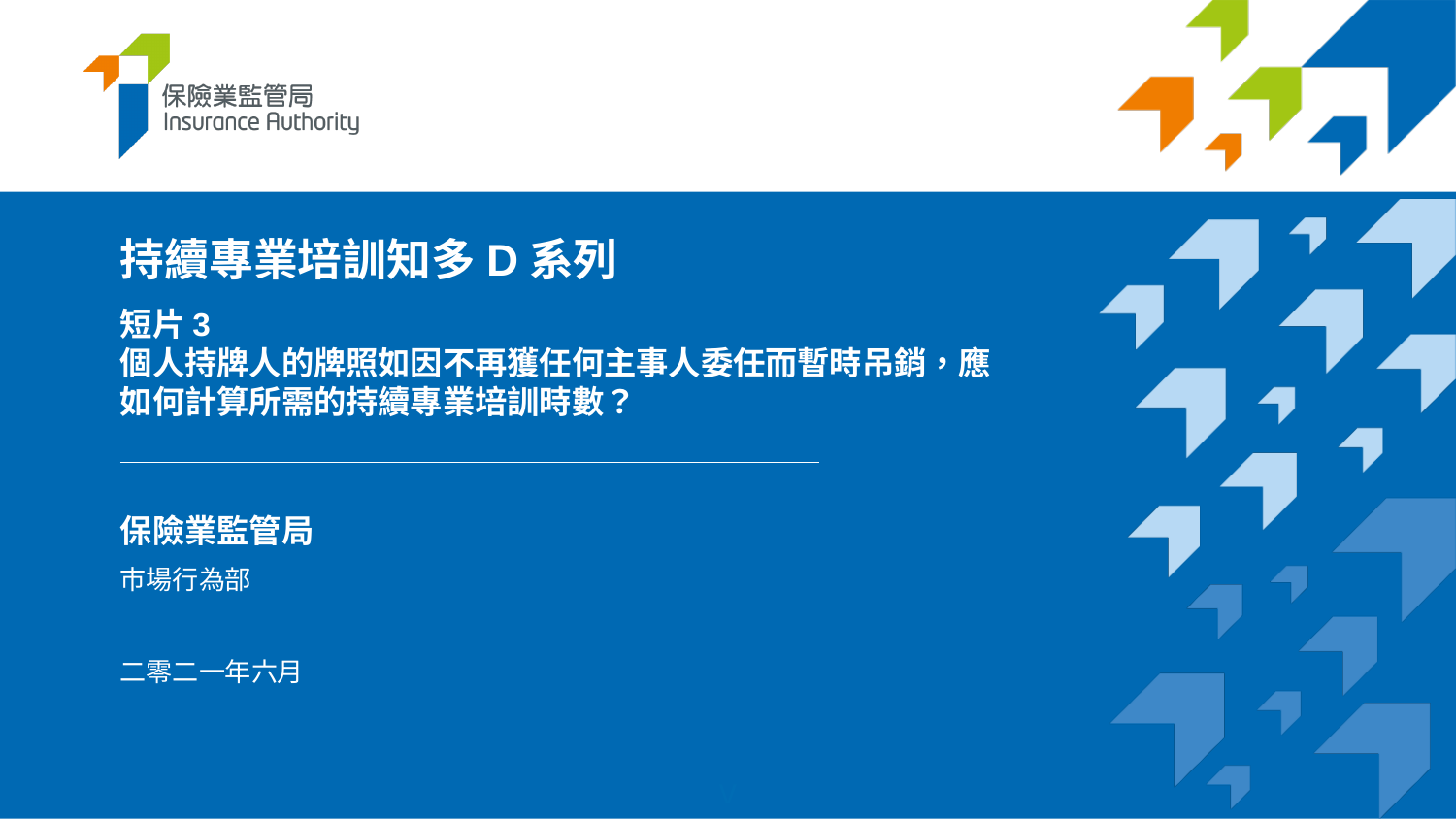

持續專業培訓知多D系列
短片3
個人持牌人的牌照如因不再獲任何主事人委任而暫時吊銷，應如何計算所需的持續專業培訓時數？
保險業監管局
市場行為部
二零二一年六月